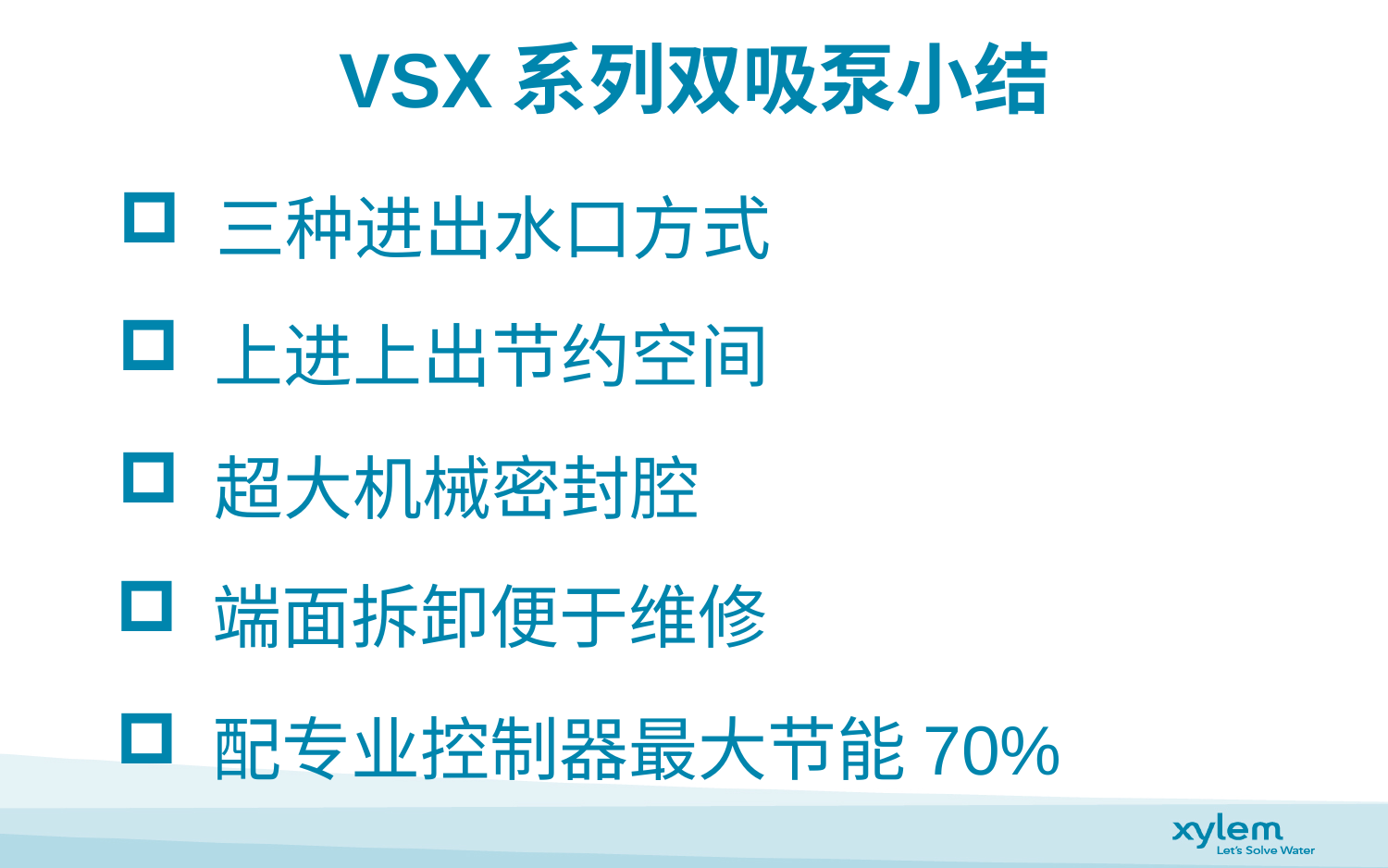

# VSX系列双吸泵小结
 三种进出水口方式
 上进上出节约空间
 超大机械密封腔
 端面拆卸便于维修
 配专业控制器最大节能70%